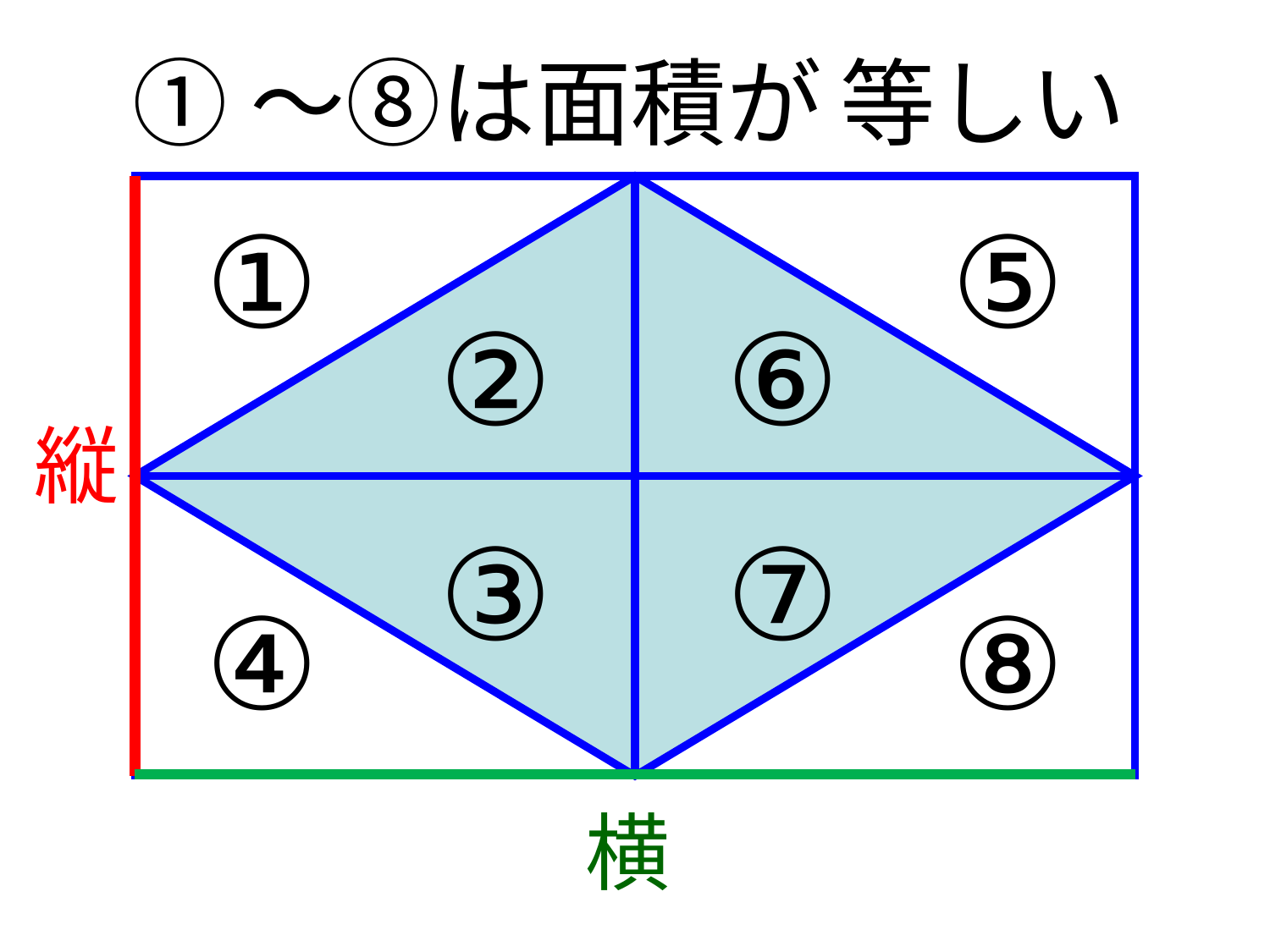

①～⑧は面積が
等しい

①
⑤
②
⑥
縦
③
⑦
④
⑧
横